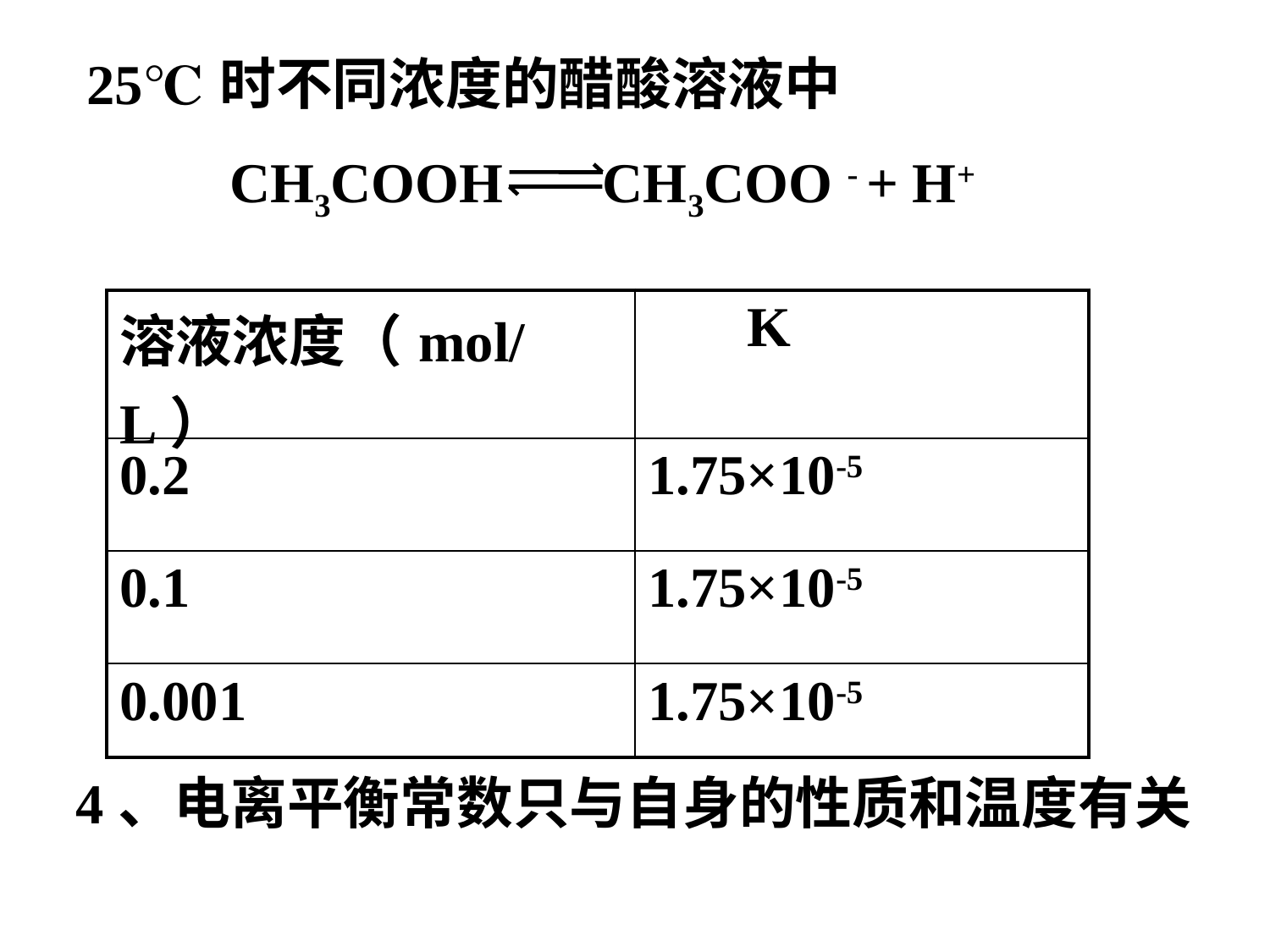

25℃时不同浓度的醋酸溶液中
 CH3COOH       CH3COO - + H+

| 溶液浓度（mol/L） | K |
| --- | --- |
| 0.2 | 1.75×10-5 |
| 0.1 | 1.75×10-5 |
| 0.001 | 1.75×10-5 |
4、电离平衡常数只与自身的性质和温度有关